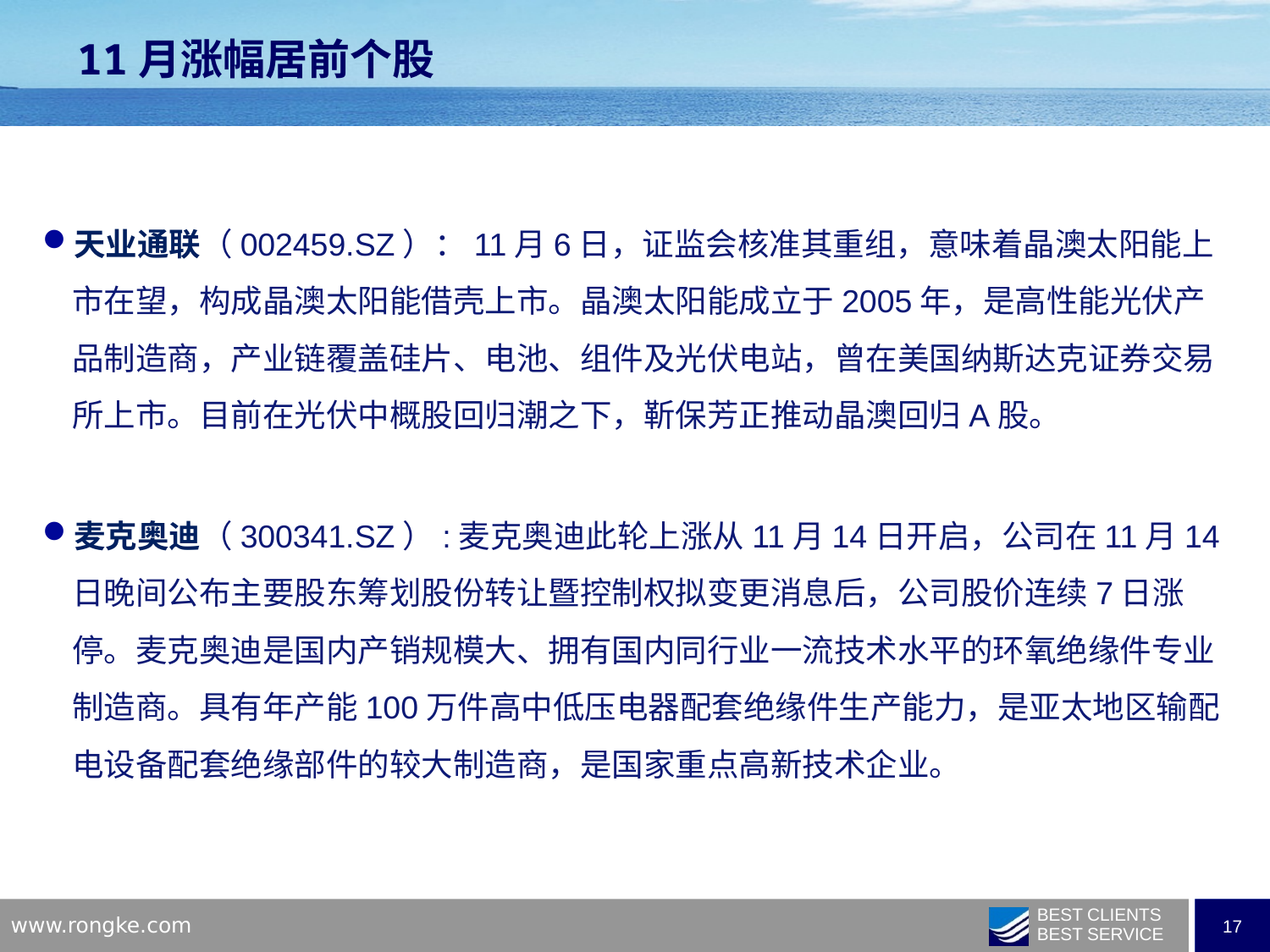

11月涨幅居前个股
天业通联（002459.SZ）：11月6日，证监会核准其重组，意味着晶澳太阳能上市在望，构成晶澳太阳能借壳上市。晶澳太阳能成立于2005年，是高性能光伏产品制造商，产业链覆盖硅片、电池、组件及光伏电站，曾在美国纳斯达克证券交易所上市。目前在光伏中概股回归潮之下，靳保芳正推动晶澳回归A股。

麦克奥迪（300341.SZ）:麦克奥迪此轮上涨从11月14日开启，公司在11月14日晚间公布主要股东筹划股份转让暨控制权拟变更消息后，公司股价连续7日涨停。麦克奥迪是国内产销规模大、拥有国内同行业一流技术水平的环氧绝缘件专业制造商。具有年产能100万件高中低压电器配套绝缘件生产能力，是亚太地区输配电设备配套绝缘部件的较大制造商，是国家重点高新技术企业。